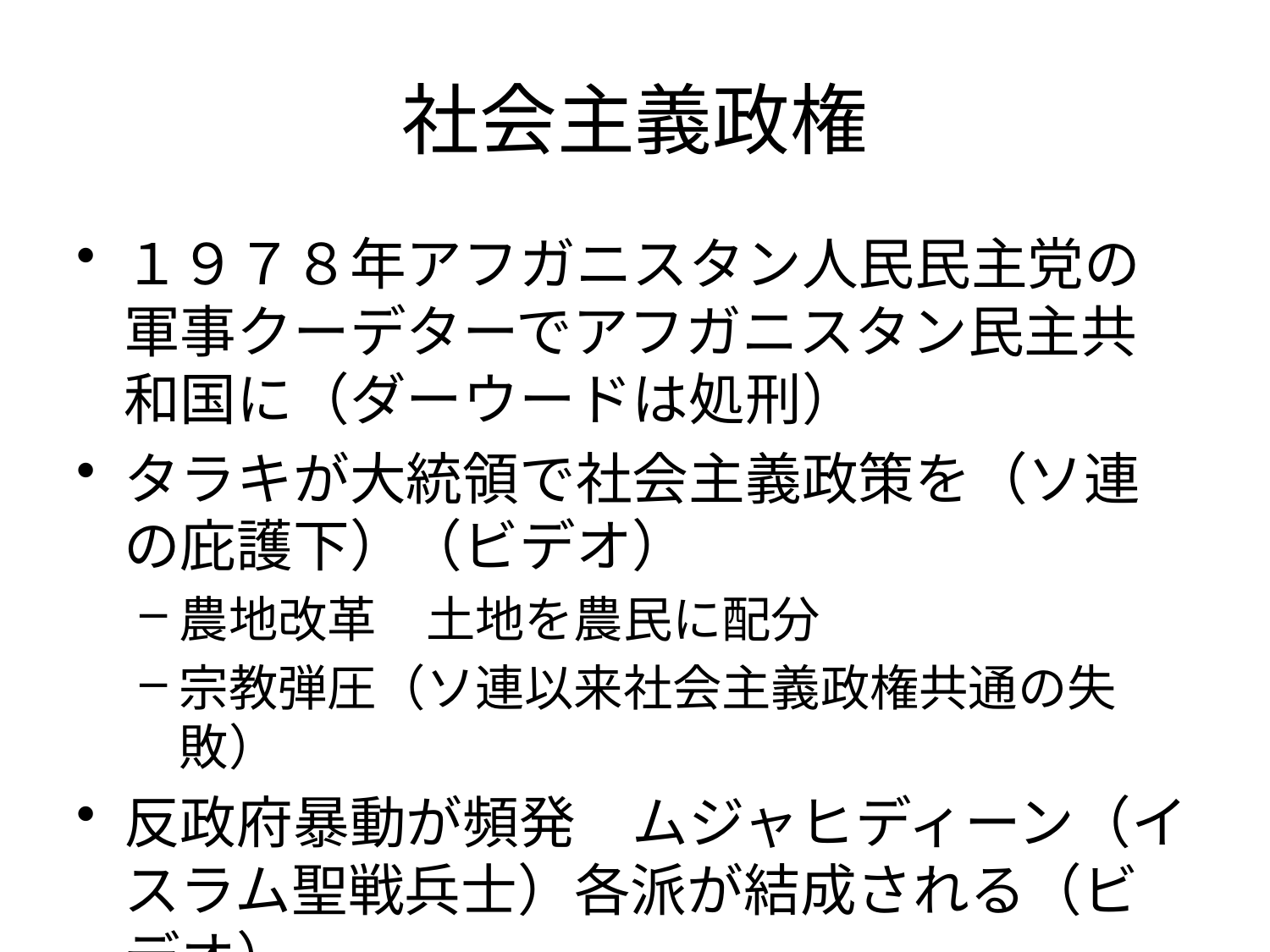

# 社会主義政権
１９７８年アフガニスタン人民民主党の軍事クーデターでアフガニスタン民主共和国に（ダーウードは処刑）
タラキが大統領で社会主義政策を（ソ連の庇護下）（ビデオ）
農地改革　土地を農民に配分
宗教弾圧（ソ連以来社会主義政権共通の失敗）
反政府暴動が頻発　ムジャヒディーン（イスラム聖戦兵士）各派が結成される（ビデオ）